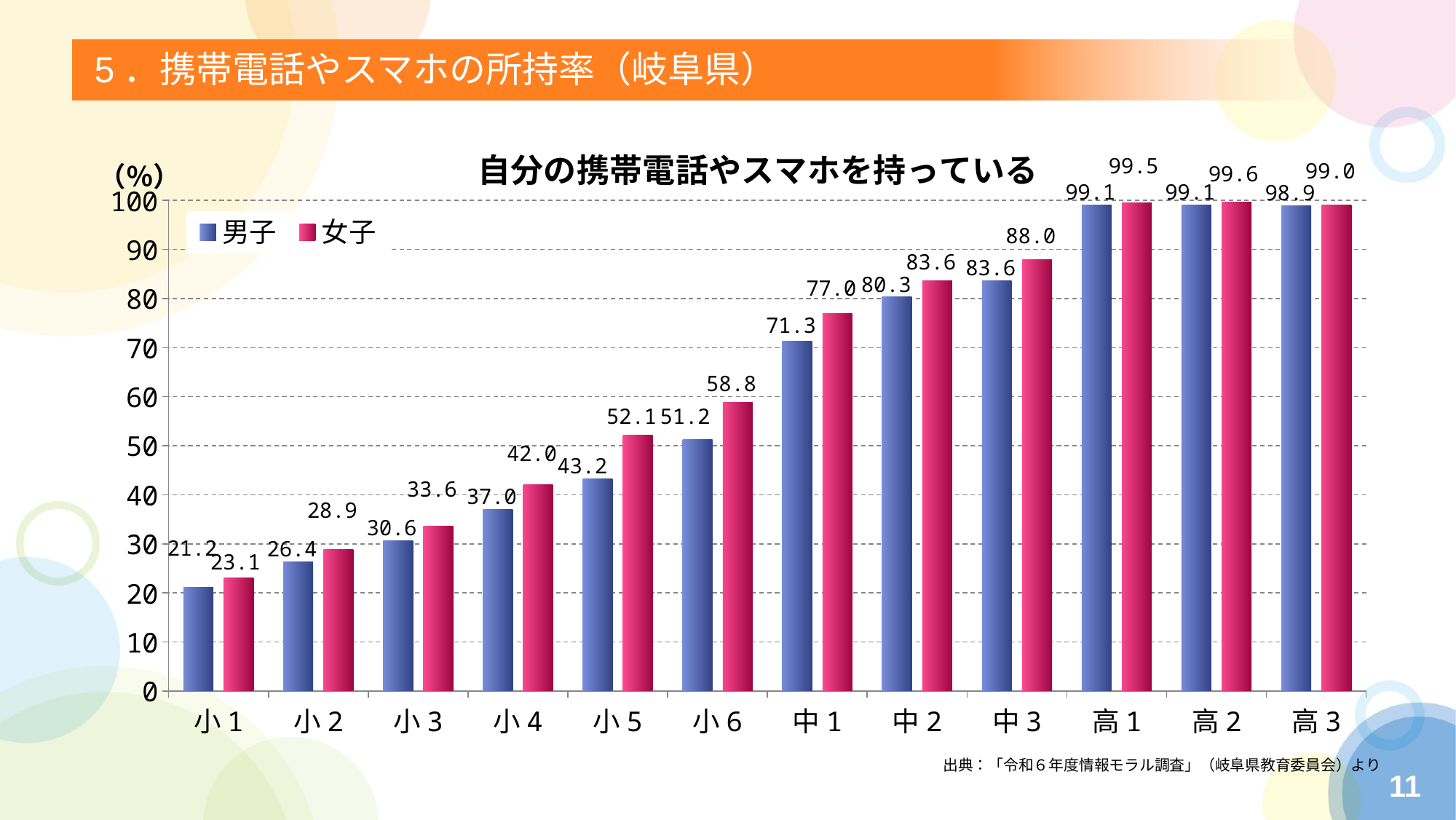

# 5．携帯電話やスマホの所持率（岐阜県）

### Chart: 自分の携帯電話やスマホを持っている

| Category | 男子 | 女子 |
|---|---|---|
| 小1 | 21.2 | 23.1 |
| 小2 | 26.4 | 28.9 |
| 小3 | 30.6 | 33.6 |
| 小4 | 37.0 | 42.0 |
| 小5 | 43.2 | 52.1 |
| 小6 | 51.2 | 58.8 |
| 中1 | 71.3 | 77.0 |
| 中2 | 80.3 | 83.6 |
| 中3 | 83.6 | 88.0 |
| 高1 | 99.1 | 99.5 |
| 高2 | 99.1 | 99.6 |
| 高3 | 98.9 | 99.0 |
出典：「令和６年度情報モラル調査」（岐阜県教育委員会）より
11